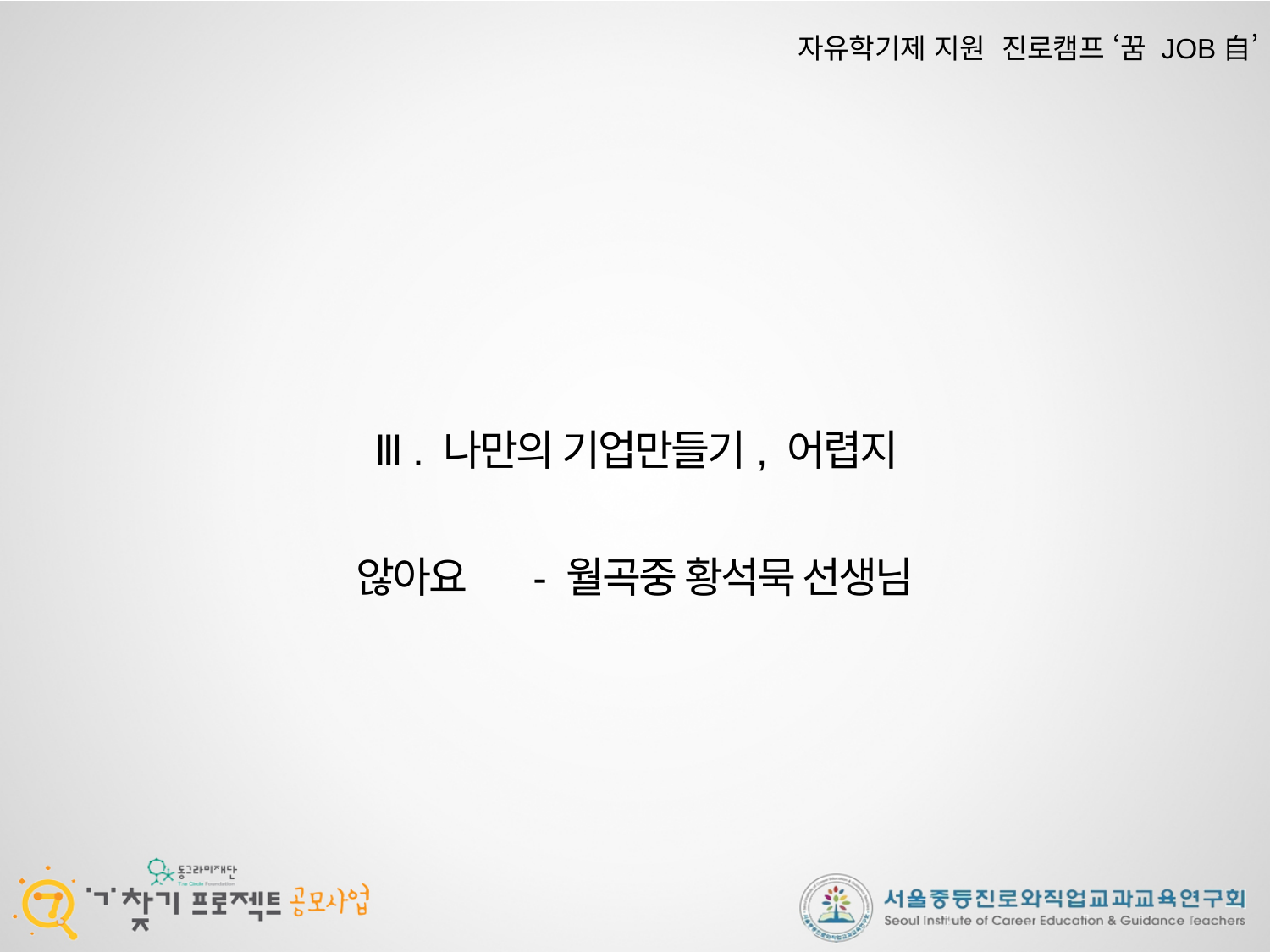

# 자유학기제 지원  진로캠프 ‘꿈 JOB自’
Ⅲ . 나만의 기업만들기, 어렵지 않아요      - 월곡중 황석묵 선생님